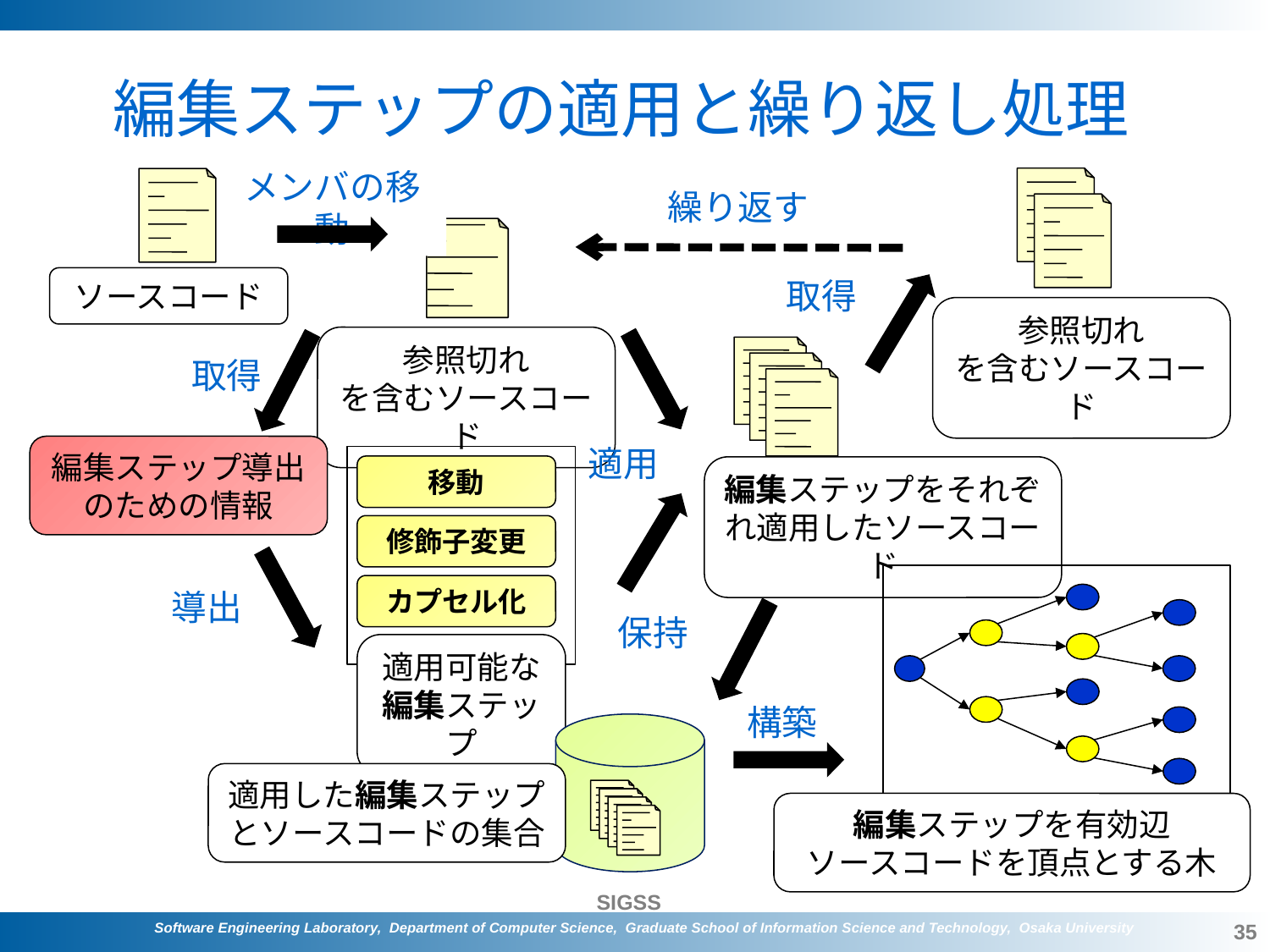

# 編集ステップの適用と繰り返し処理
メンバの移動

繰り返す

参照切れ
を含むソースコード
ソースコード
取得
参照切れ
を含むソースコード

取得

適用
編集ステップ導出のための情報

移動
修飾子変更
カプセル化
適用可能な編集ステップ
編集ステップをそれぞれ適用したソースコード

導出

保持

構築

適用した編集ステップとソースコードの集合
編集ステップを有効辺
ソースコードを頂点とする木

35
Software Engineering Laboratory,  Department of Computer Science,  Graduate School of Information Science and Technology,  Osaka University